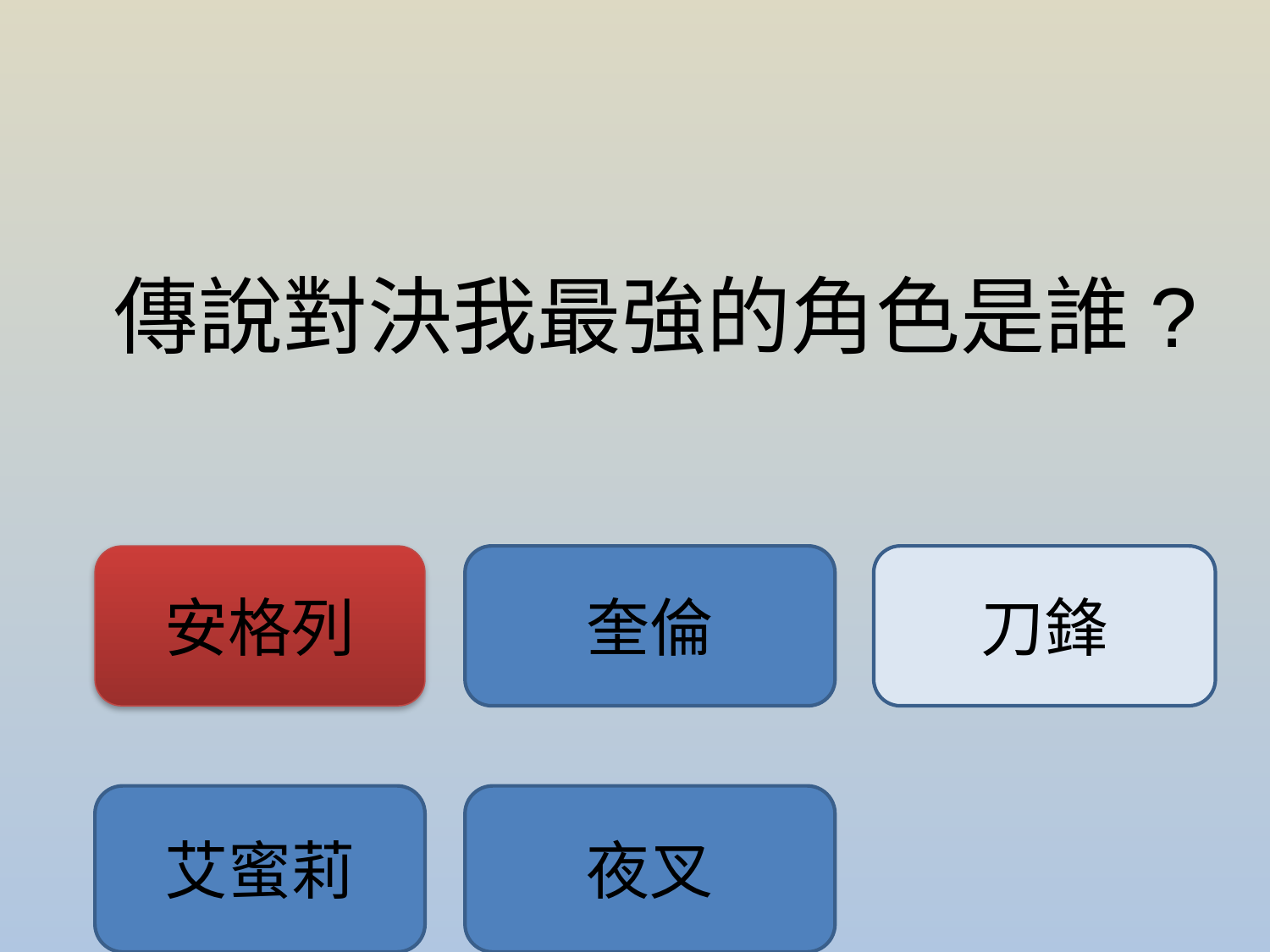

# 傳說對決我最強的角色是誰?
安格列
奎倫
刀鋒
艾蜜莉
夜叉